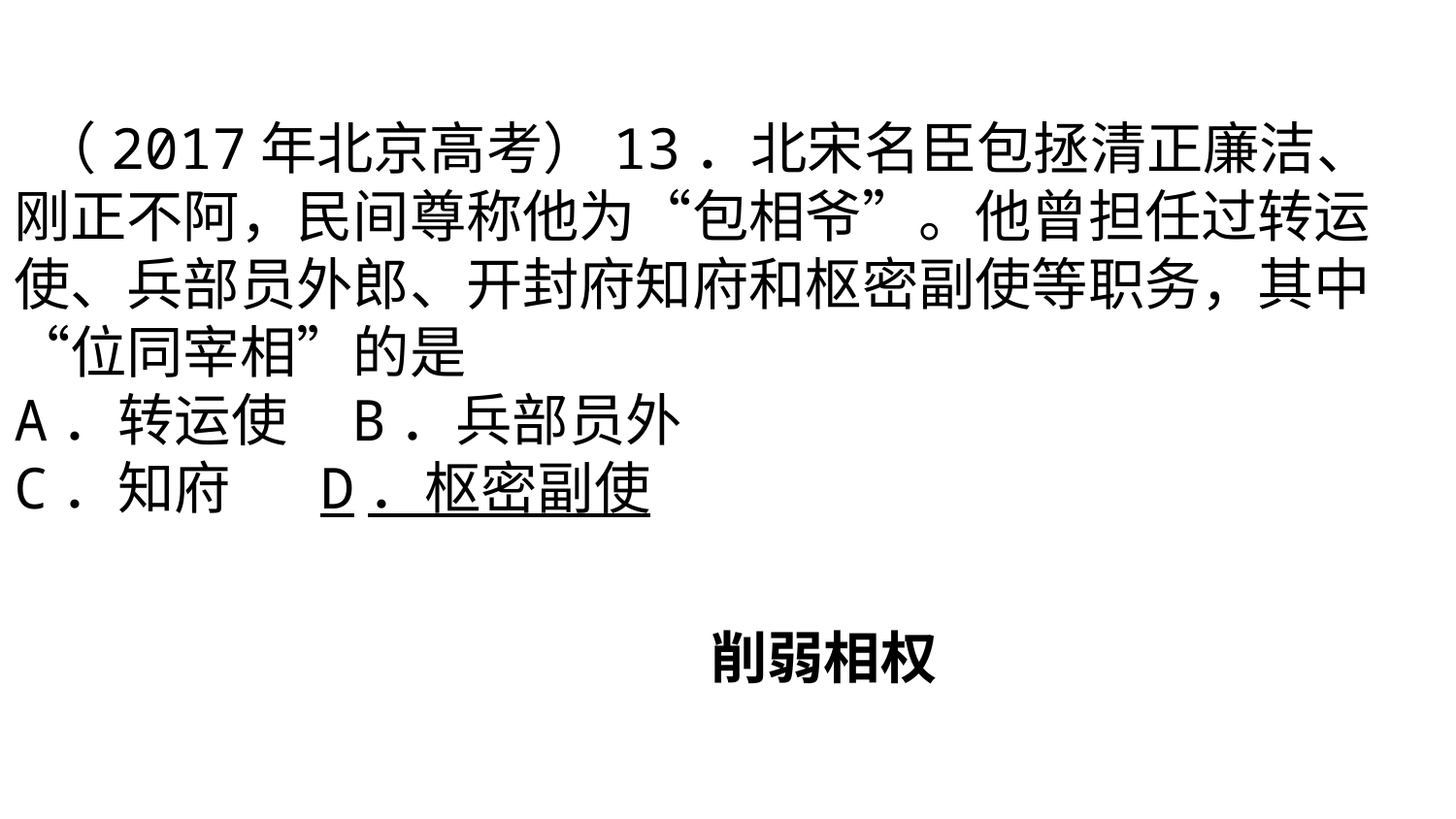

（2017年北京高考）13．北宋名臣包拯清正廉洁、刚正不阿，民间尊称他为“包相爷”。他曾担任过转运使、兵部员外郎、开封府知府和枢密副使等职务，其中“位同宰相”的是
A．转运使    B．兵部员外
C．知府      D．枢密副使

削弱相权